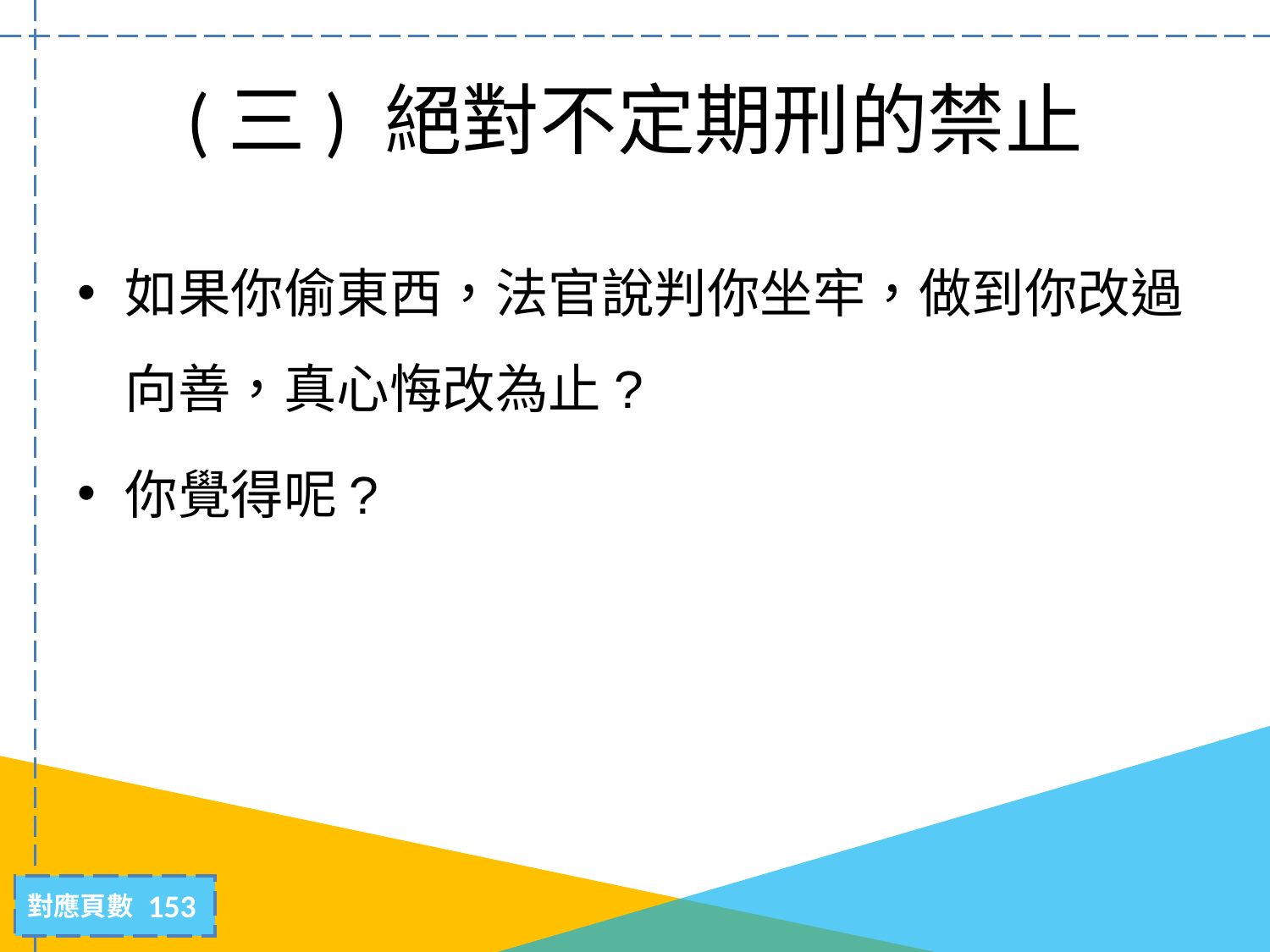

# (三) 絕對不定期刑的禁止
如果你偷東西，法官說判你坐牢，做到你改過向善，真心悔改為止?
你覺得呢?
153